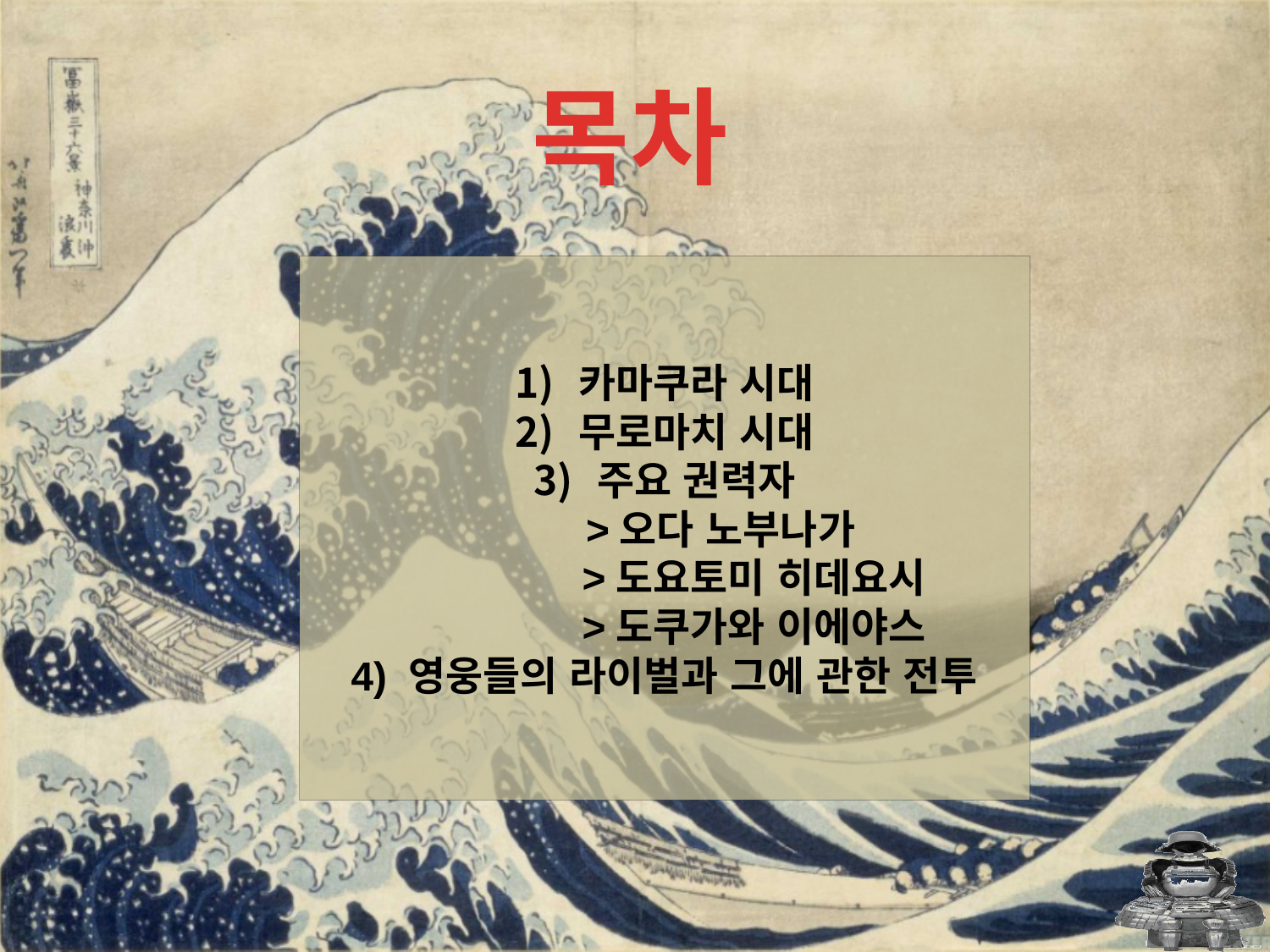

목차
카마쿠라 시대
무로마치 시대
주요 권력자
          >오다 노부나가
                >도요토미 히데요시
                >도쿠가와 이에야스
4) 영웅들의 라이벌과 그에 관한 전투